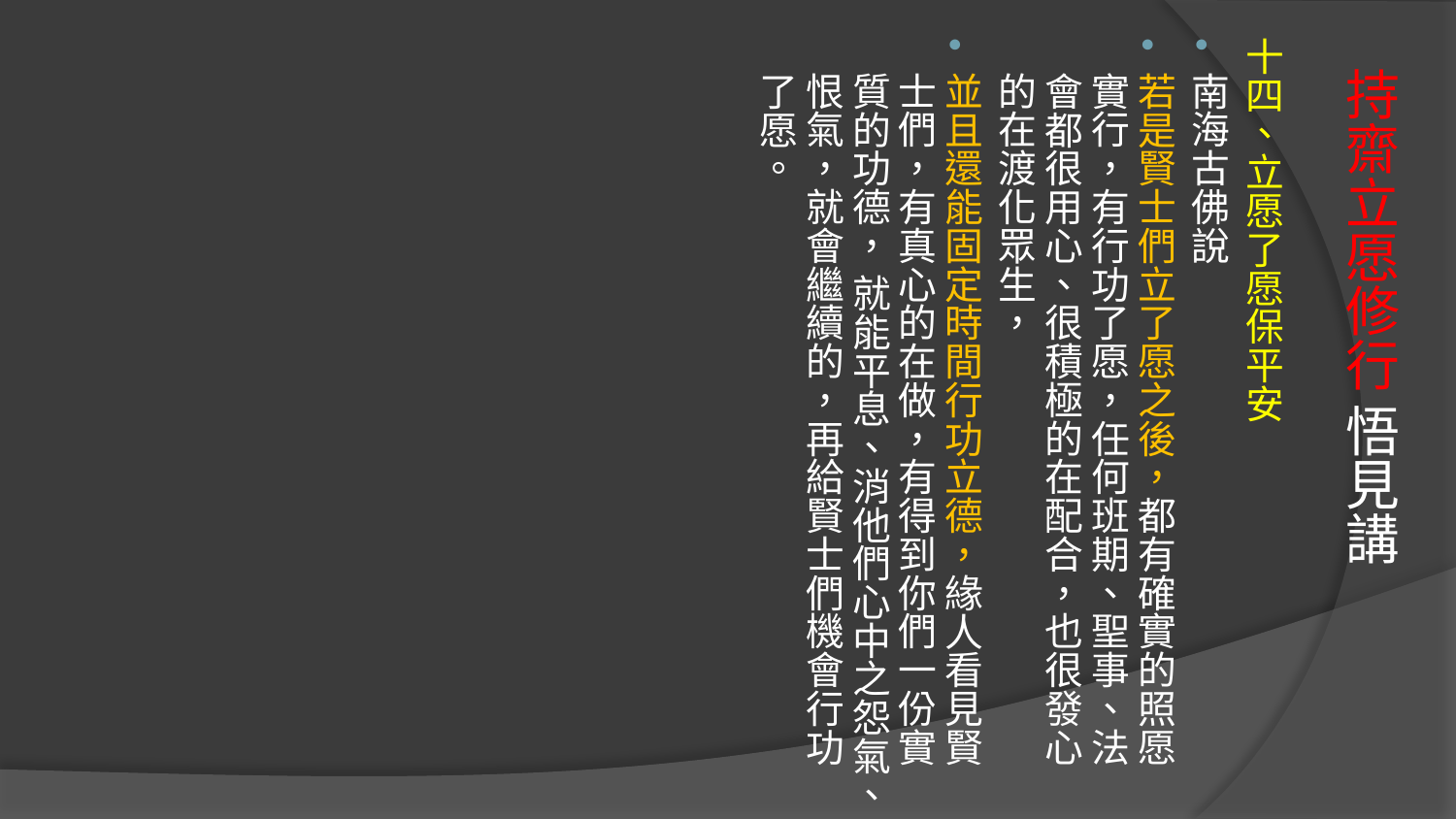

十四、立愿了愿保平安
南海古佛說
若是賢士們立了愿之後，都有確實的照愿實行，有行功了愿，任何班期、聖事、法會都很用心、很積極的在配合，也很發心的在渡化眾生，
並且還能固定時間行功立德，緣人看見賢士們，有真心的在做，有得到你們一份實質的功德， 就能平息、消他們心中之怨氣、恨氣，就會繼續的，再給賢士們機會行功了愿。

# 持齋立愿修行 悟見講